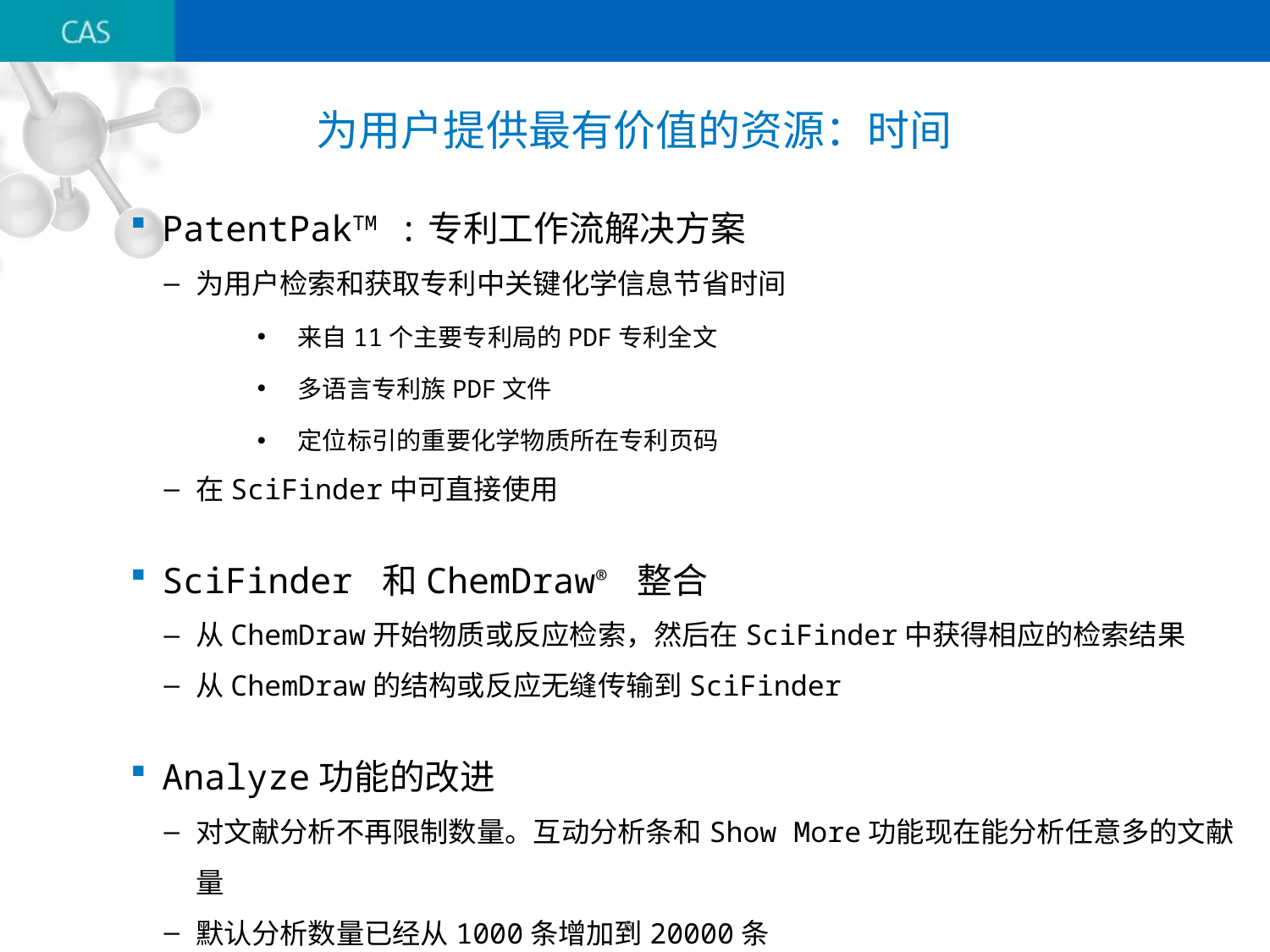

# 为用户提供最有价值的资源：时间
PatentPakTM :专利工作流解决方案
为用户检索和获取专利中关键化学信息节省时间
来自11个主要专利局的PDF专利全文
多语言专利族PDF文件
定位标引的重要化学物质所在专利页码
在SciFinder中可直接使用
SciFinder 和ChemDraw® 整合
从ChemDraw开始物质或反应检索，然后在SciFinder中获得相应的检索结果
从ChemDraw的结构或反应无缝传输到SciFinder
Analyze功能的改进
对文献分析不再限制数量。互动分析条和Show More功能现在能分析任意多的文献量
默认分析数量已经从1000条增加到20000条
6